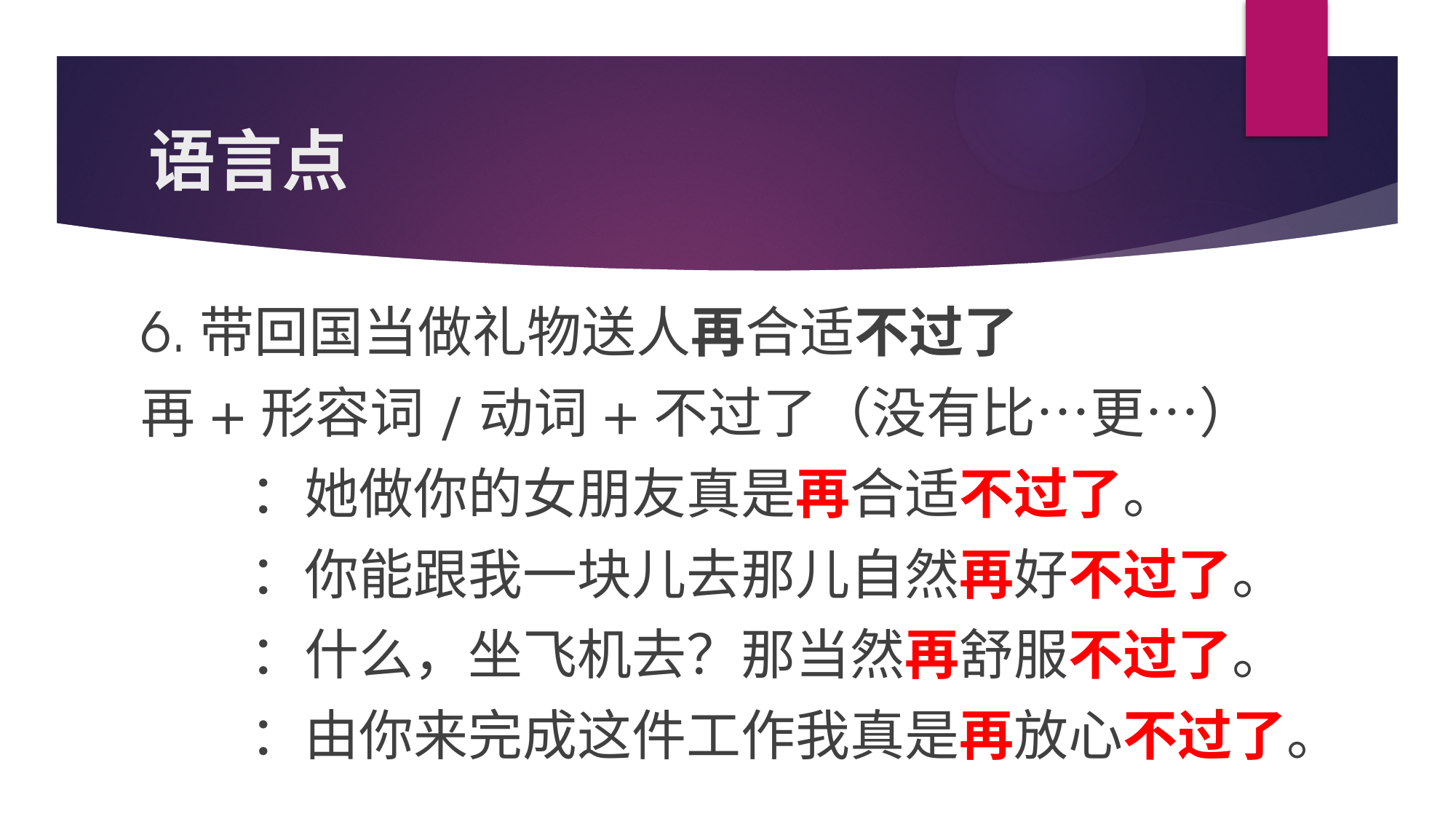

# 语言点
6.带回国当做礼物送人再合适不过了
再+形容词/动词+不过了（没有比…更…）
	：她做你的女朋友真是再合适不过了。
	：你能跟我一块儿去那儿自然再好不过了。
	：什么，坐飞机去？那当然再舒服不过了。
	：由你来完成这件工作我真是再放心不过了。